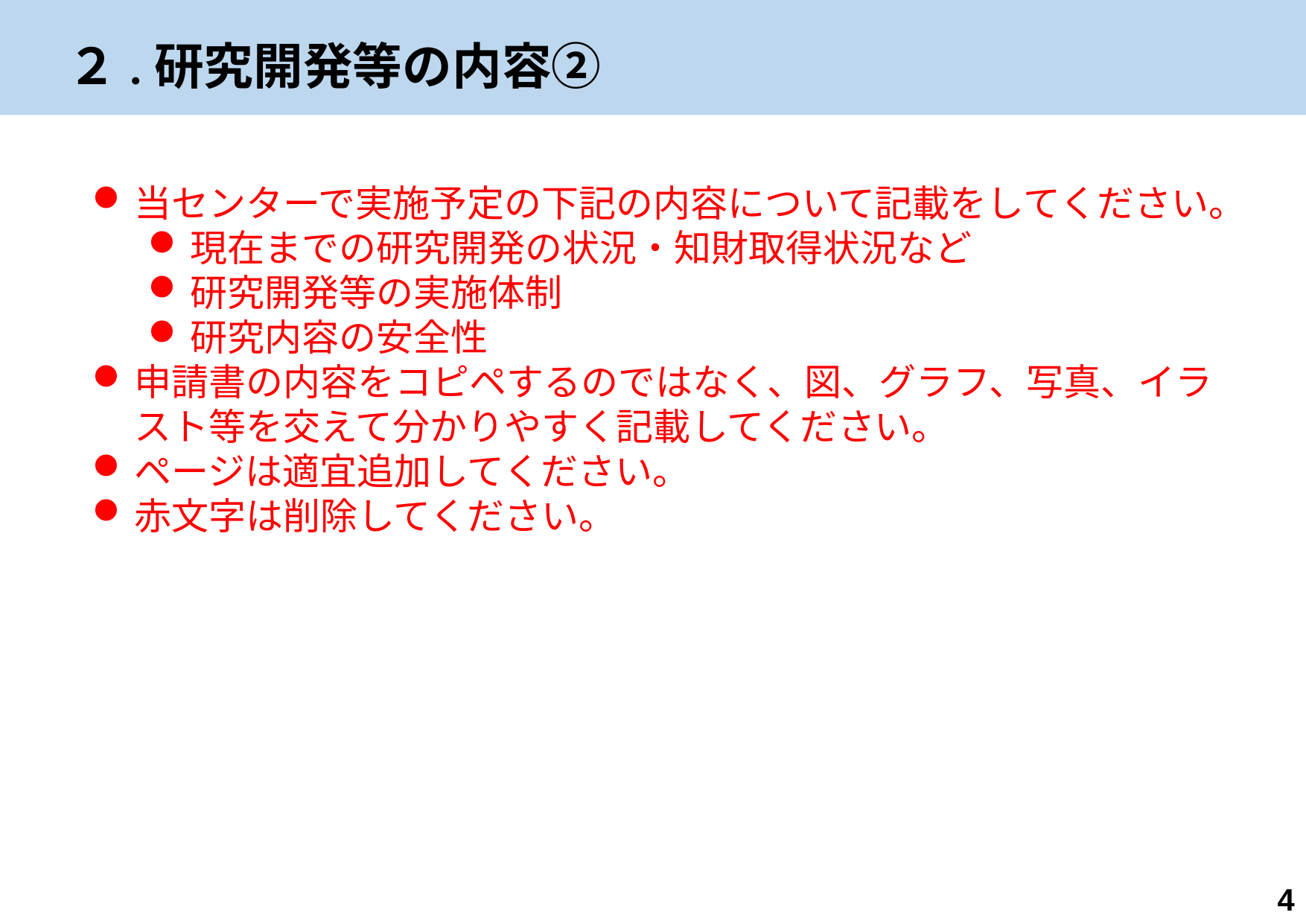

２.研究開発等の内容②
当センターで実施予定の下記の内容について記載をしてください。
現在までの研究開発の状況・知財取得状況など
研究開発等の実施体制
研究内容の安全性
申請書の内容をコピペするのではなく、図、グラフ、写真、イラスト等を交えて分かりやすく記載してください。
ページは適宜追加してください。
赤文字は削除してください。

4